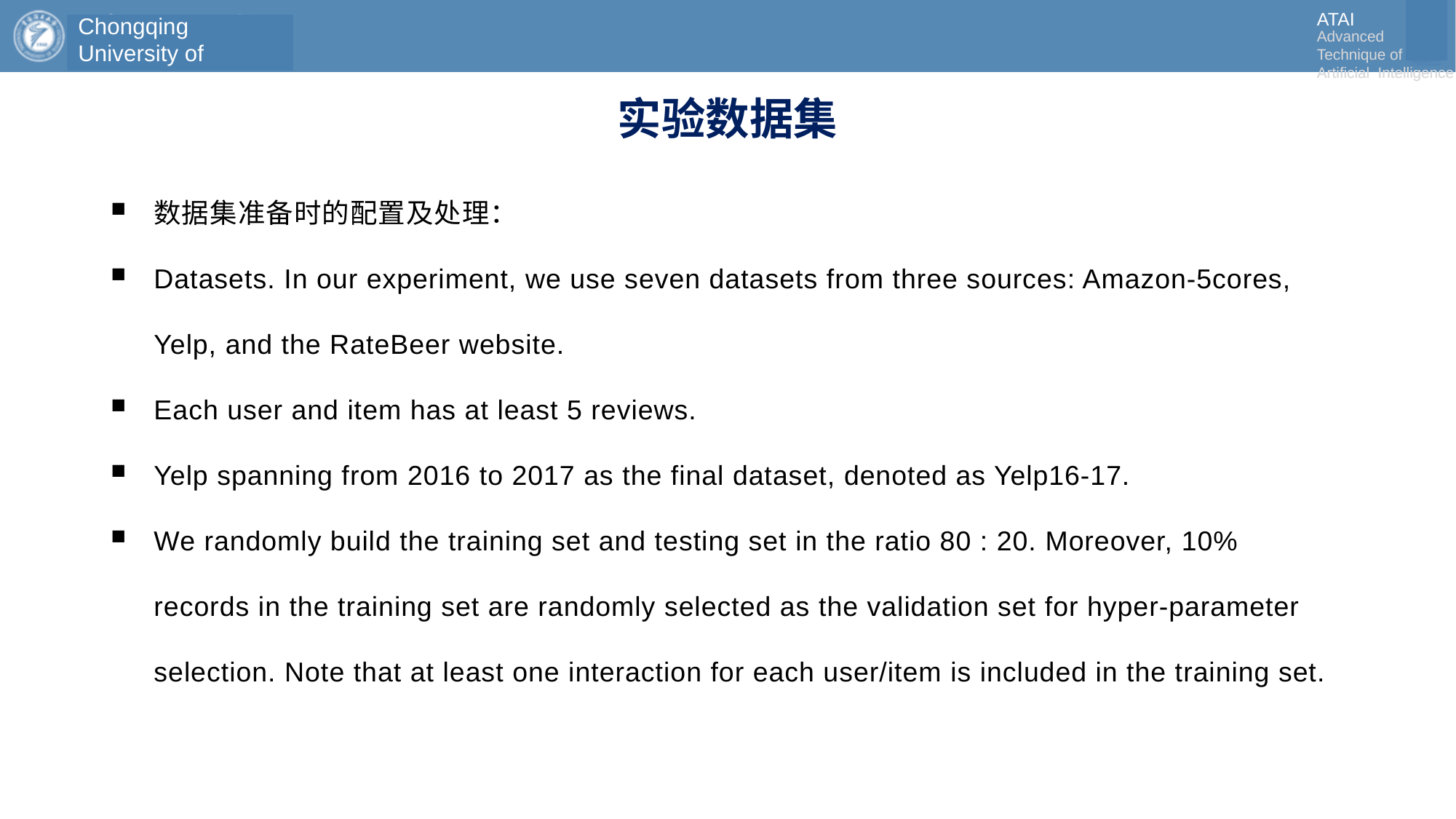

# 实验数据集
数据集准备时的配置及处理：
Datasets. In our experiment, we use seven datasets from three sources: Amazon-5cores, Yelp, and the RateBeer website.
Each user and item has at least 5 reviews.
Yelp spanning from 2016 to 2017 as the final dataset, denoted as Yelp16-17.
We randomly build the training set and testing set in the ratio 80 : 20. Moreover, 10% records in the training set are randomly selected as the validation set for hyper-parameter selection. Note that at least one interaction for each user/item is included in the training set.